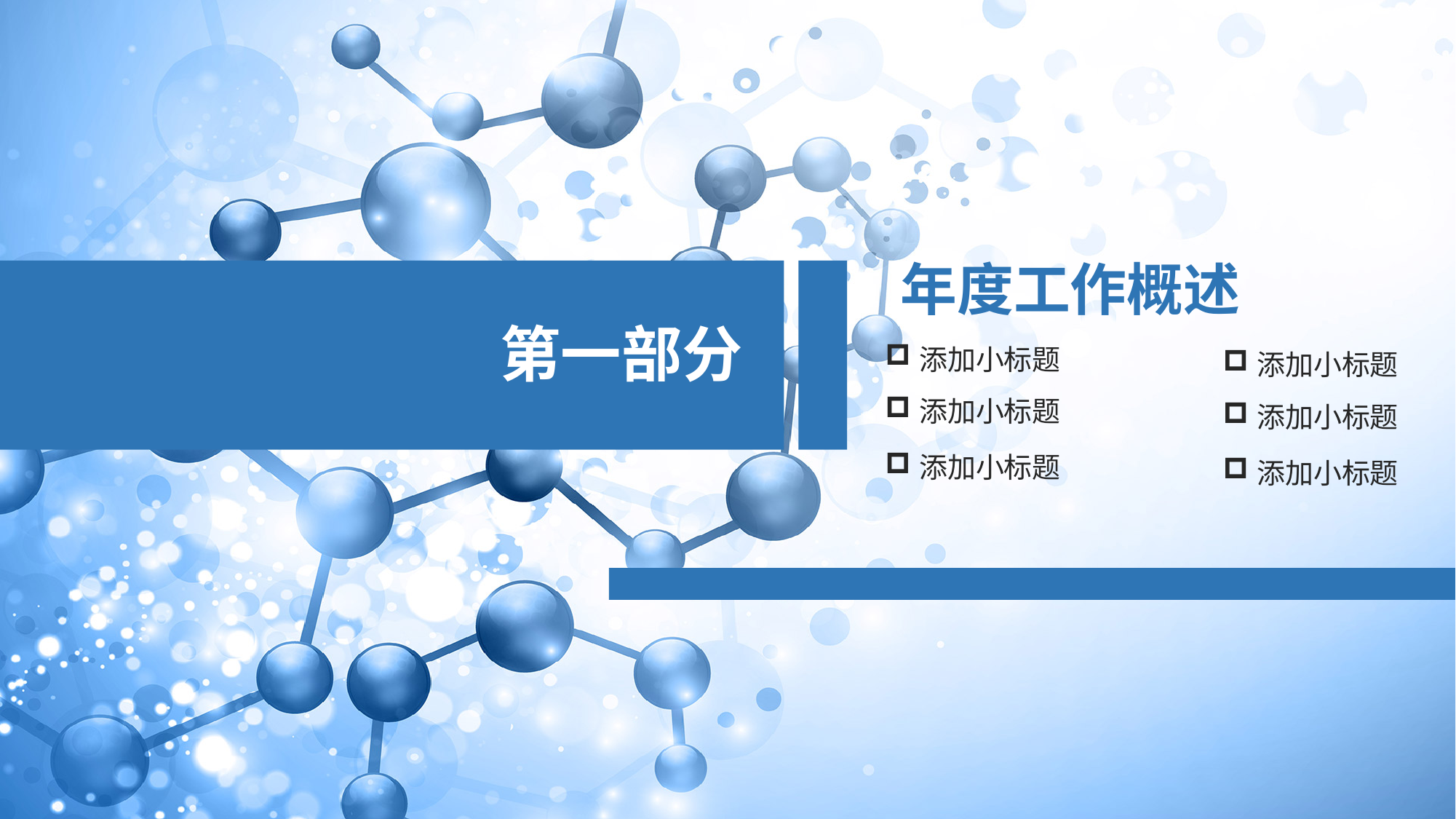

年度工作概述

第一部分
添加小标题
添加小标题
添加小标题
添加小标题
添加小标题
添加小标题